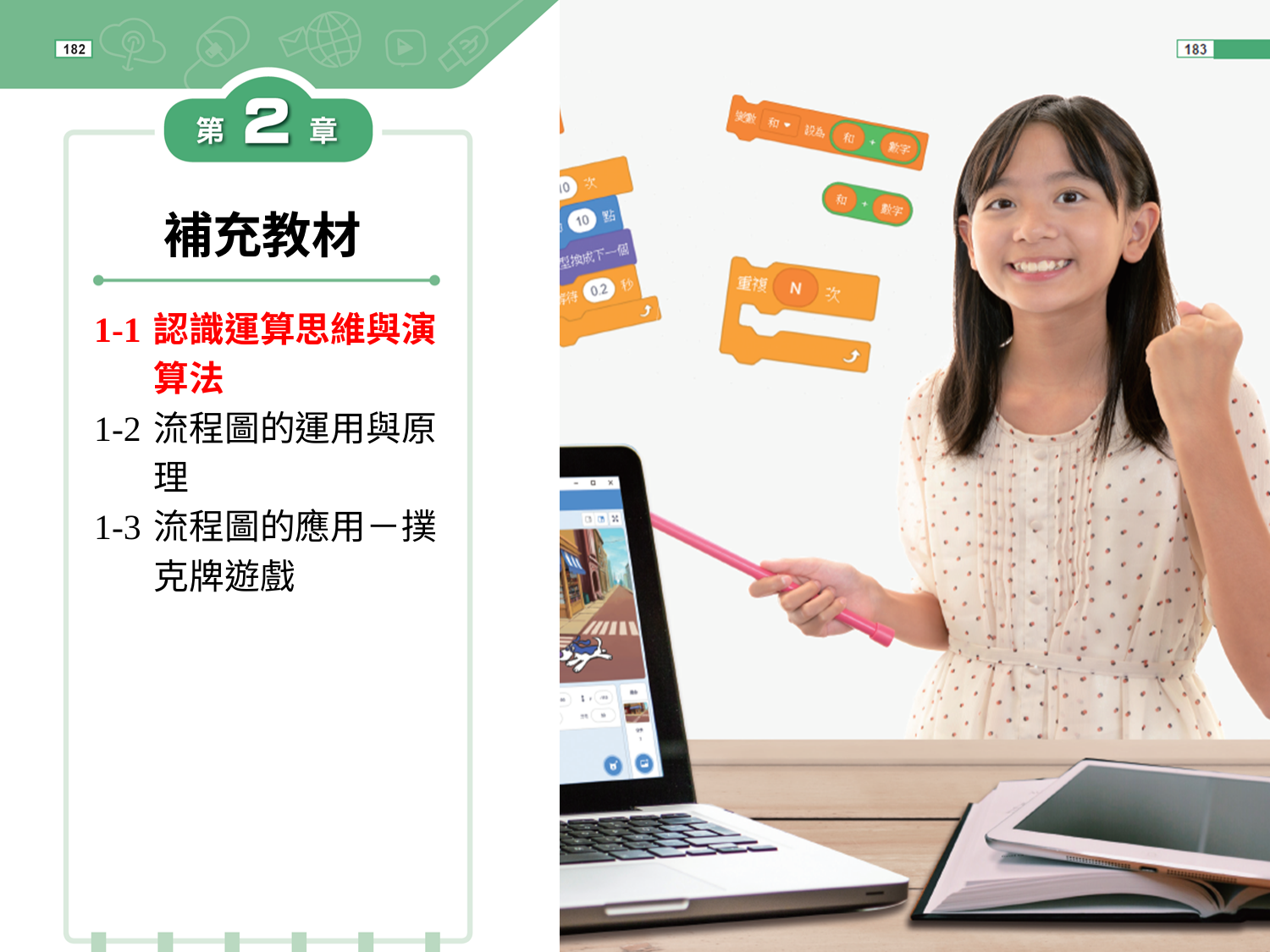

補充教材
1-1	認識運算思維與演算法
1-2	流程圖的運用與原理
1-3	流程圖的應用－撲克牌遊戲